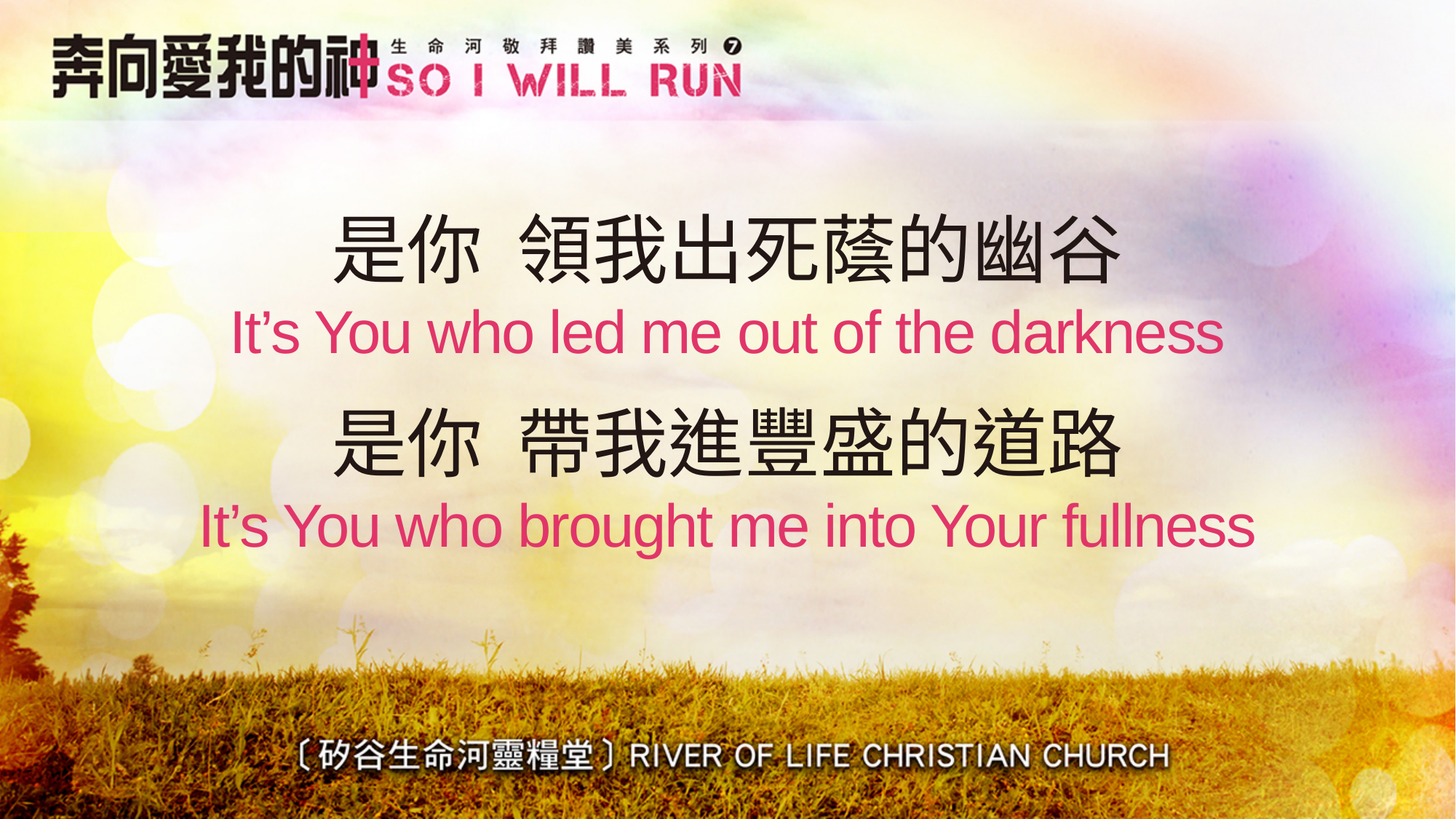

# 是你  領我出死蔭的幽谷 It’s You who led me out of the darkness
是你  帶我進豐盛的道路
It’s You who brought me into Your fullness